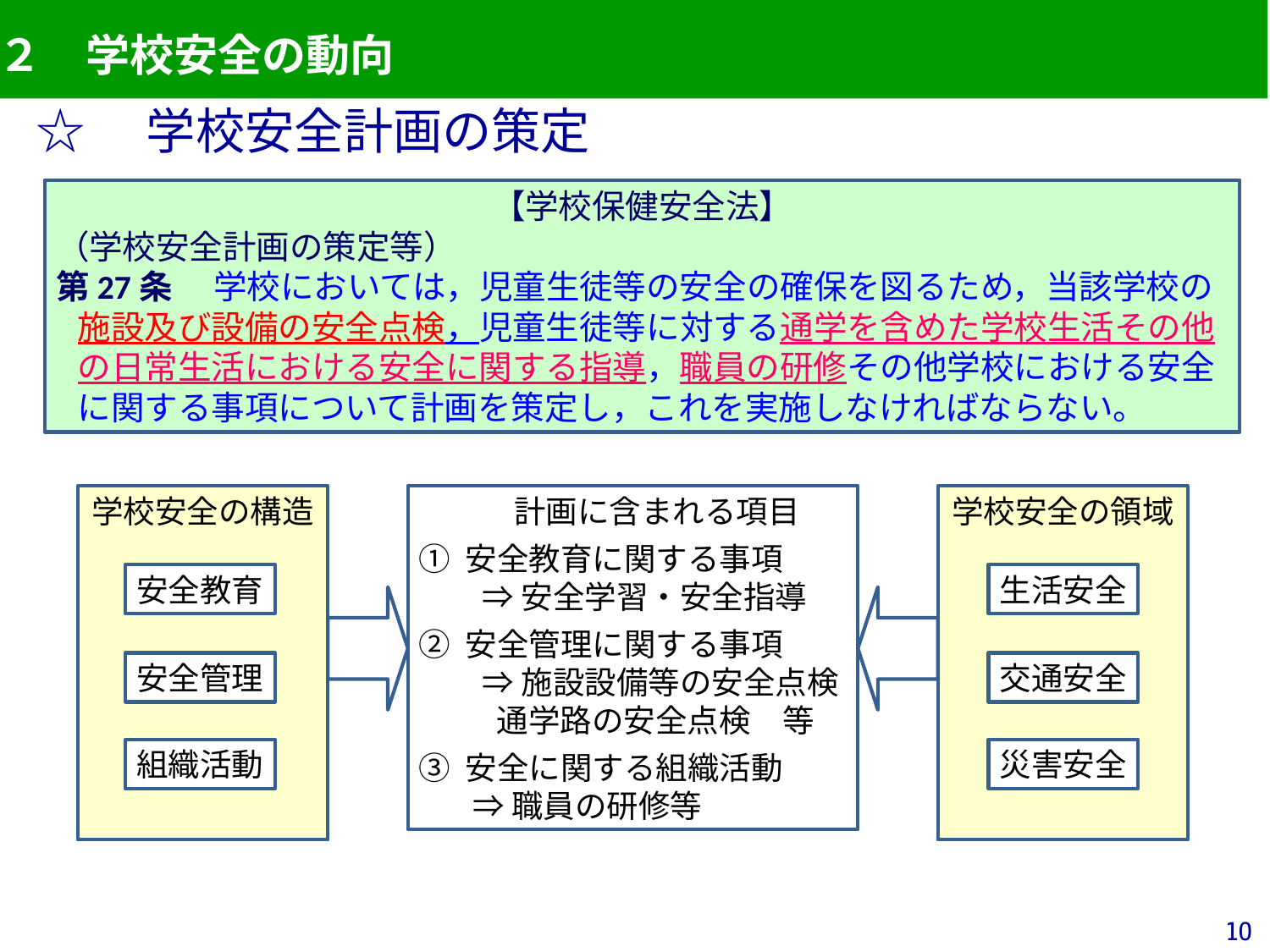

２　学校安全の動向
☆　学校安全計画の策定
【学校保健安全法】
（学校安全計画の策定等）
第27条 　学校においては，児童生徒等の安全の確保を図るため，当該学校の施設及び設備の安全点検，児童生徒等に対する通学を含めた学校生活その他の日常生活における安全に関する指導，職員の研修その他学校における安全に関する事項について計画を策定し，これを実施しなければならない。
学校安全の構造

　　　計画に含まれる項目
① 安全教育に関する事項
　　⇒ 安全学習・安全指導
② 安全管理に関する事項
　　⇒ 施設設備等の安全点検
　　  通学路の安全点検　等
③ 安全に関する組織活動
 　 ⇒ 職員の研修等
学校安全の領域

生活安全
安全教育

交通安全
安全管理
災害安全
組織活動
10